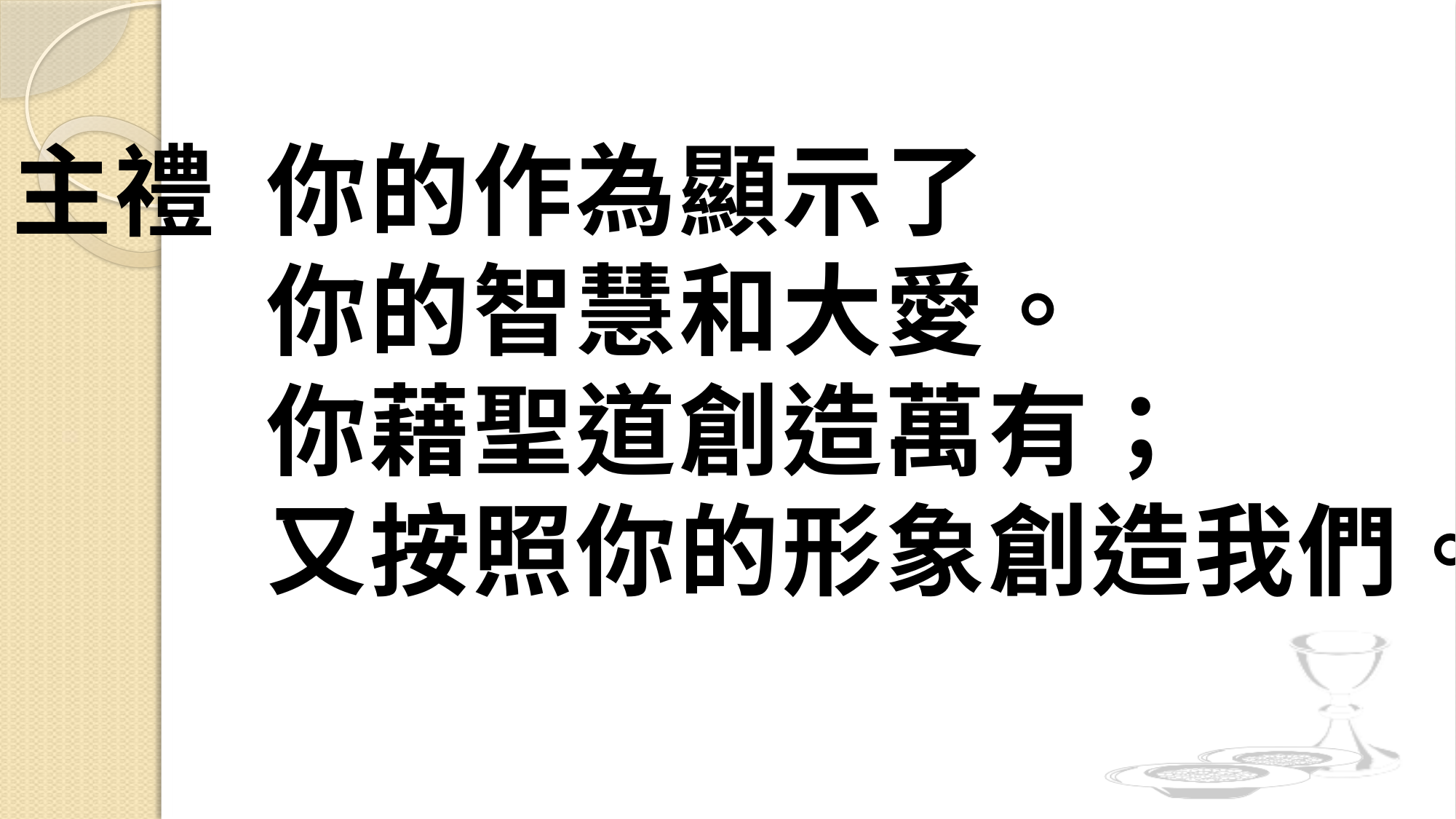

主禮
你的作為顯示了
你的智慧和大愛。
你藉聖道創造萬有；
又按照你的形象創造我們。